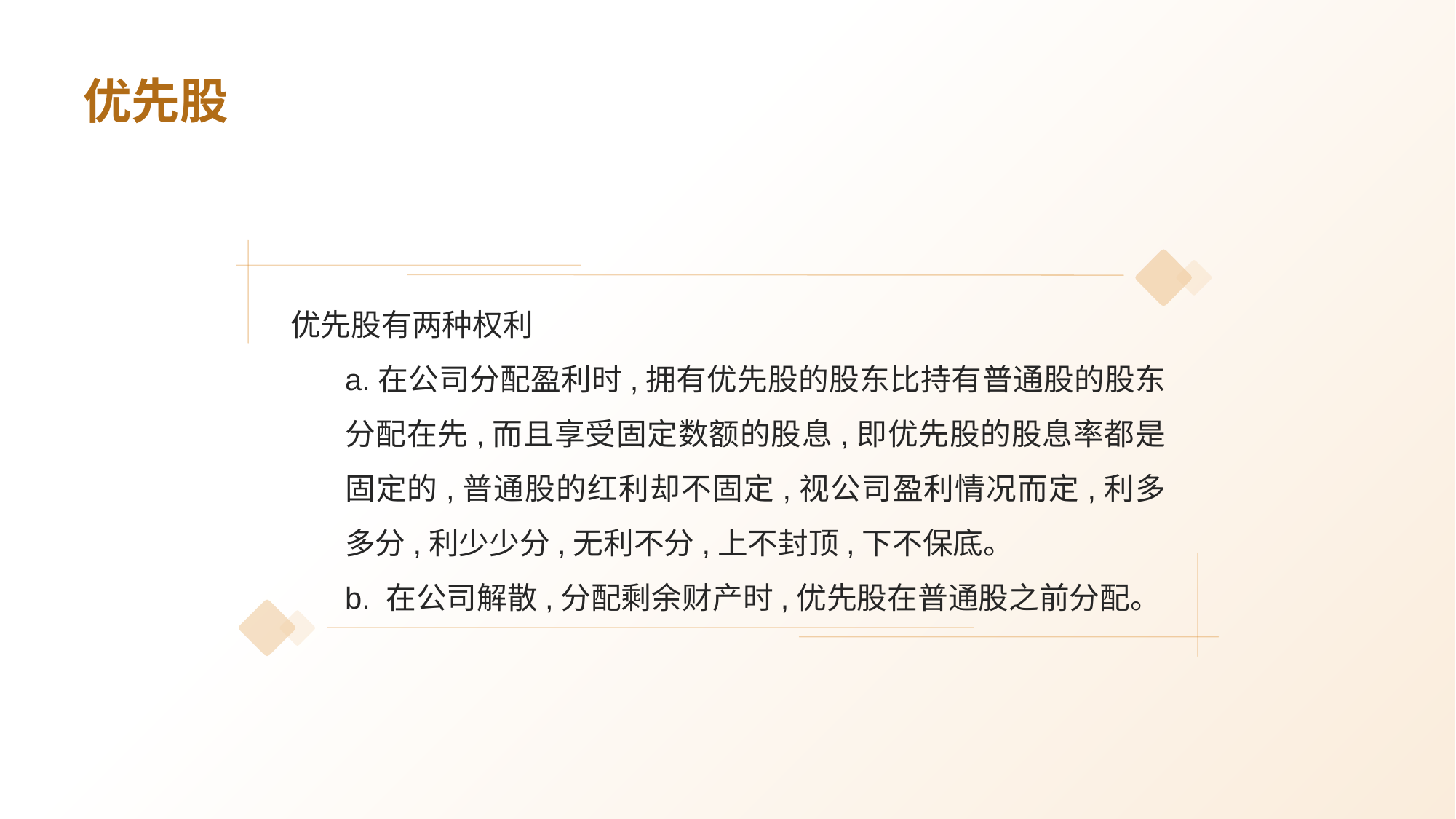

# 优先股

优先股有两种权利
a.在公司分配盈利时,拥有优先股的股东比持有普通股的股东分配在先,而且享受固定数额的股息,即优先股的股息率都是固定的,普通股的红利却不固定,视公司盈利情况而定,利多多分,利少少分,无利不分,上不封顶,下不保底。
b. 在公司解散,分配剩余财产时,优先股在普通股之前分配。